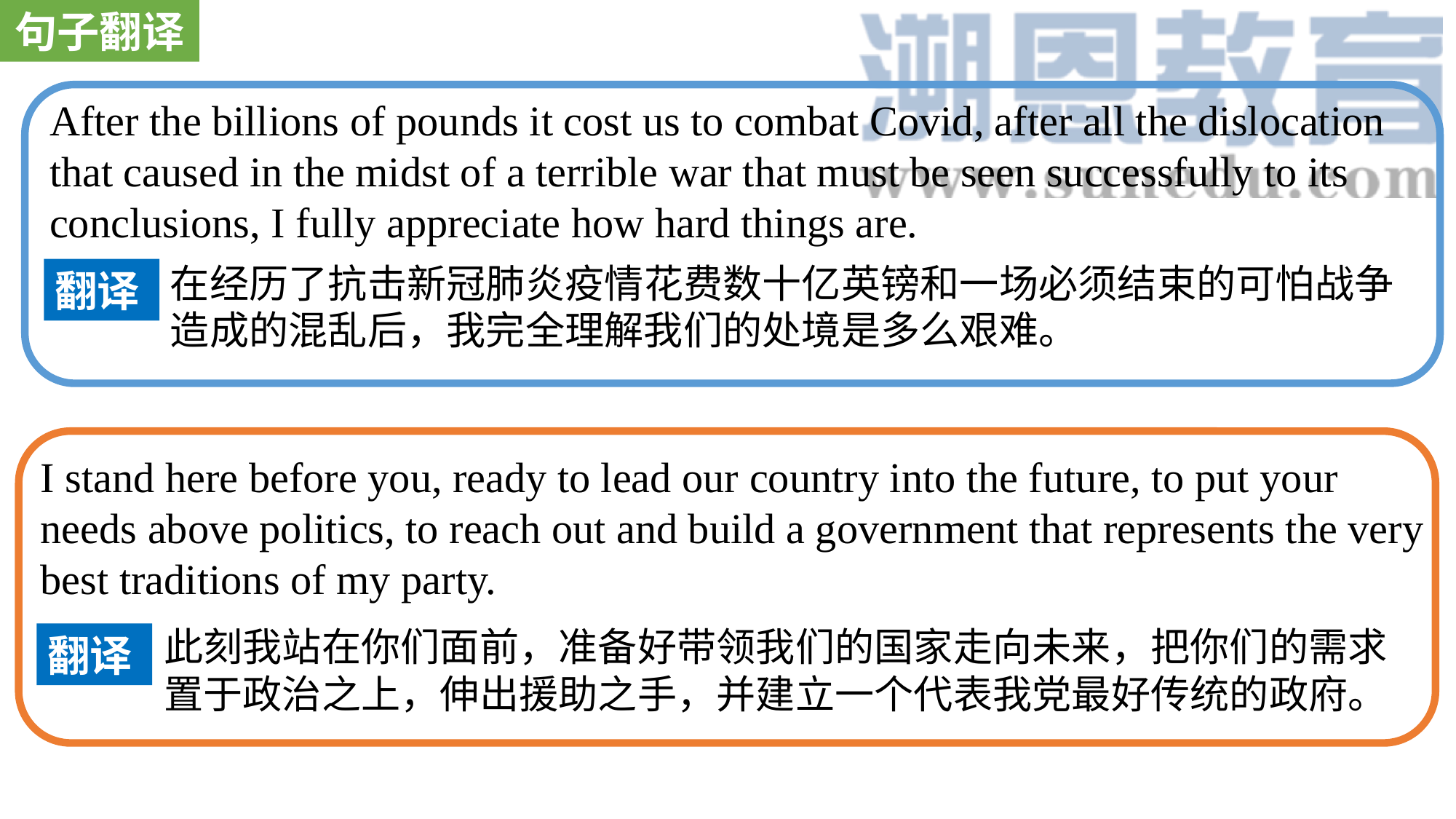

句子翻译

After the billions of pounds it cost us to combat Covid, after all the dislocation that caused in the midst of a terrible war that must be seen successfully to its conclusions, I fully appreciate how hard things are.
在经历了抗击新冠肺炎疫情花费数十亿英镑和一场必须结束的可怕战争造成的混乱后，我完全理解我们的处境是多么艰难。
翻译

I stand here before you, ready to lead our country into the future, to put your needs above politics, to reach out and build a government that represents the very best traditions of my party.
此刻我站在你们面前，准备好带领我们的国家走向未来，把你们的需求置于政治之上，伸出援助之手，并建立一个代表我党最好传统的政府。
翻译